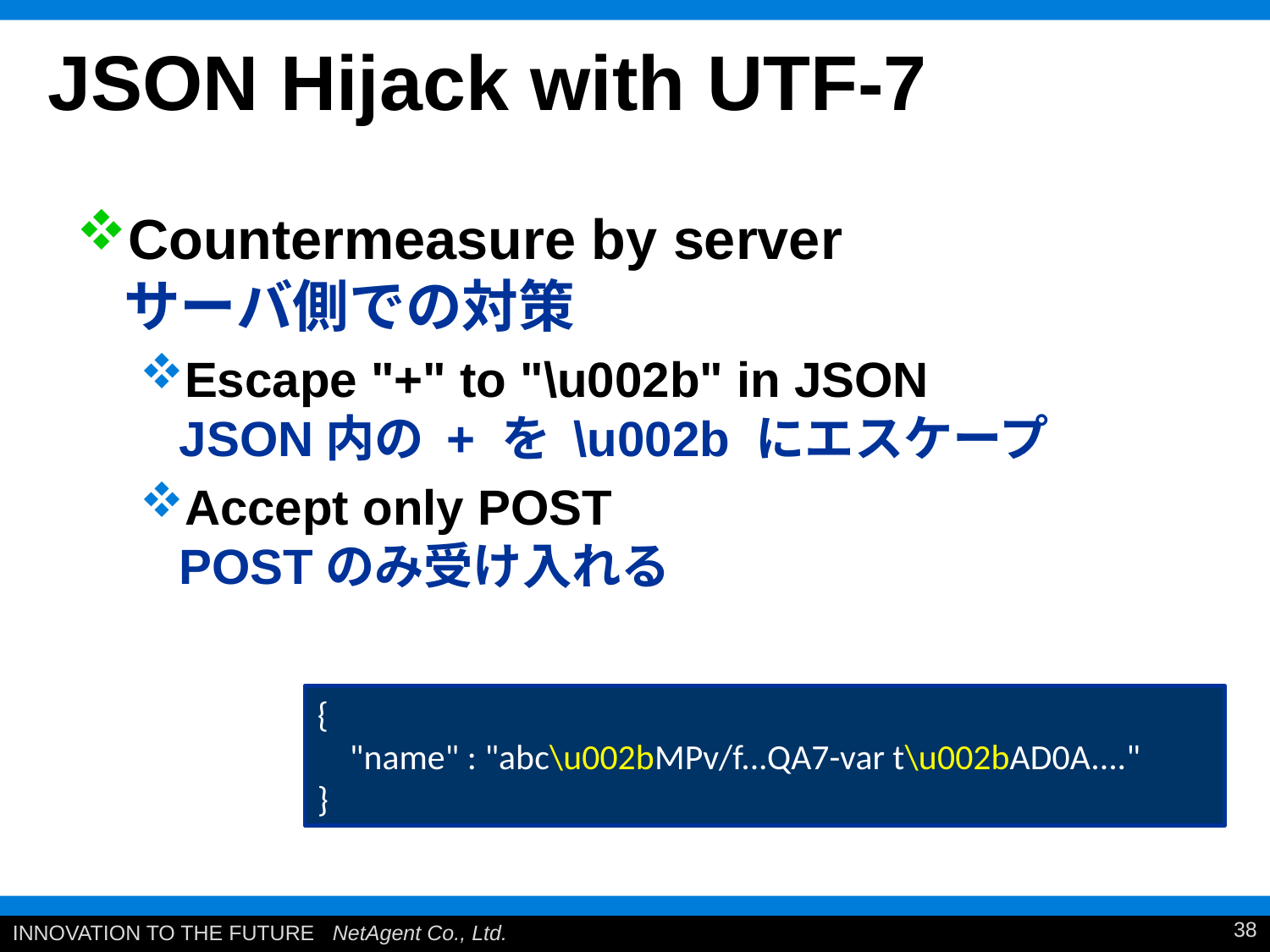

# JSON Hijack with UTF-7
Countermeasure by server
サーバ側での対策
Escape "+" to "\u002b" in JSON
JSON内の + を \u002b にエスケープ
Accept only POST
POSTのみ受け入れる
{
    "name" : "abc\u002bMPv/f...QA7-var t\u002bAD0A...."
}
38